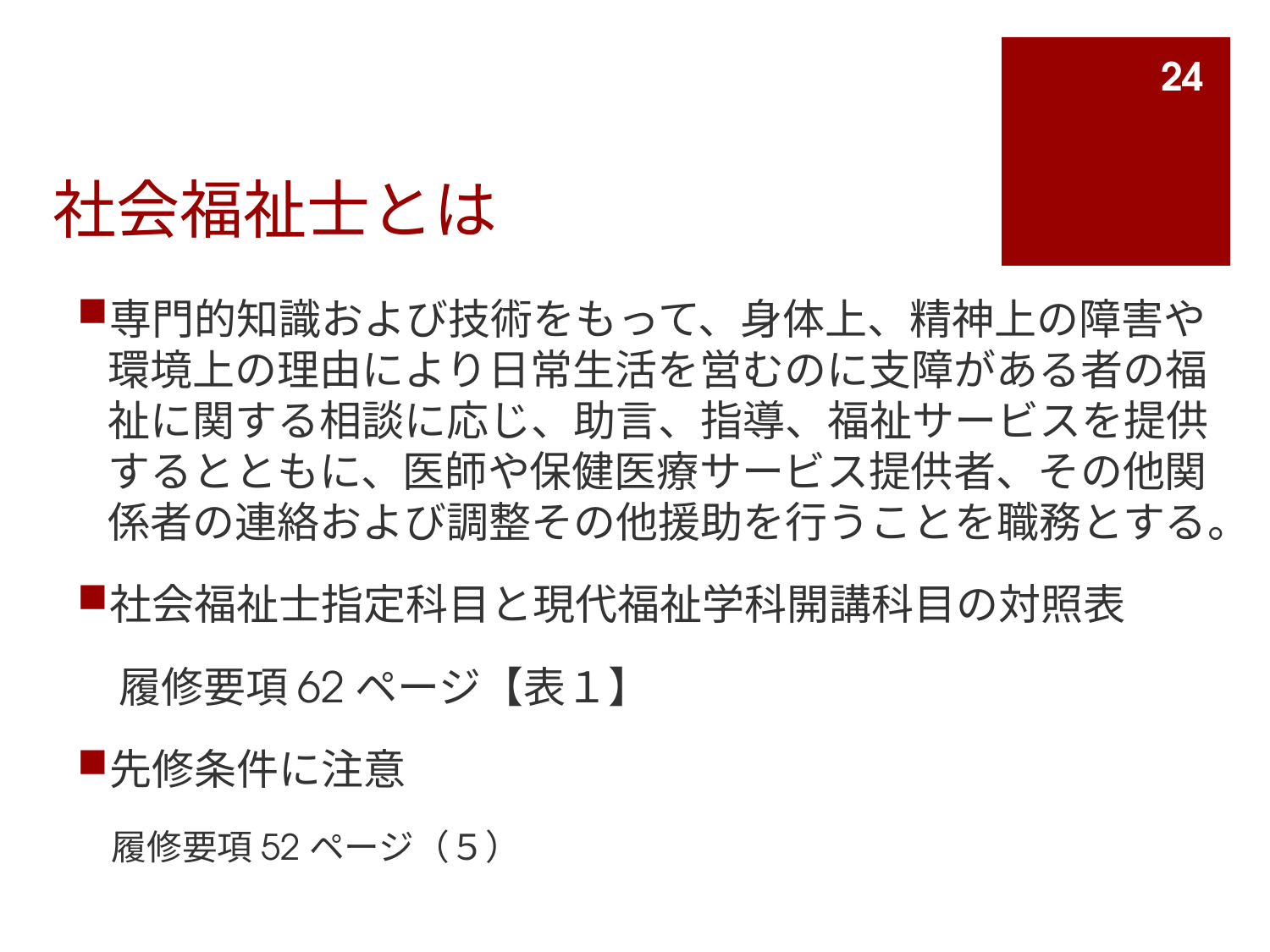

24
# 社会福祉士とは
専門的知識および技術をもって、身体上、精神上の障害や環境上の理由により日常生活を営むのに支障がある者の福祉に関する相談に応じ、助言、指導、福祉サービスを提供するとともに、医師や保健医療サービス提供者、その他関係者の連絡および調整その他援助を行うことを職務とする。
社会福祉士指定科目と現代福祉学科開講科目の対照表
　履修要項62ページ【表１】
先修条件に注意
　履修要項52ページ（５）